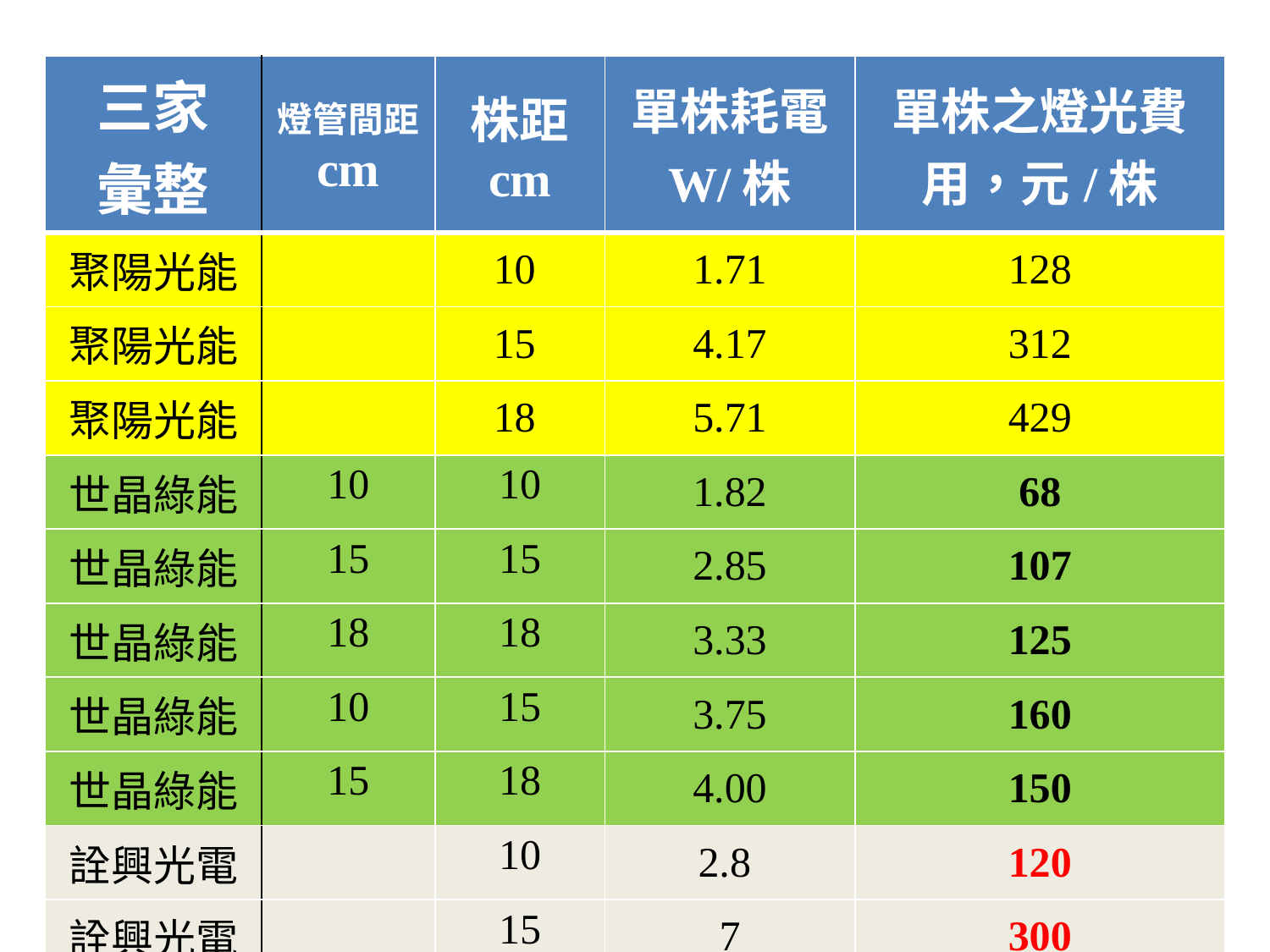

| 三家 彙整 | 燈管間距 cm | 株距 cm | 單株耗電 W/株 | 單株之燈光費用，元/株 |
| --- | --- | --- | --- | --- |
| 聚陽光能 |  | 10 | 1.71 | 128 |
| 聚陽光能 |  | 15 | 4.17 | 312 |
| 聚陽光能 |  | 18 | 5.71 | 429 |
| 世晶綠能 | 10 | 10 | 1.82 | 68 |
| 世晶綠能 | 15 | 15 | 2.85 | 107 |
| 世晶綠能 | 18 | 18 | 3.33 | 125 |
| 世晶綠能 | 10 | 15 | 3.75 | 160 |
| 世晶綠能 | 15 | 18 | 4.00 | 150 |
| 詮興光電 |  | 10 | 2.8 | 120 |
| 詮興光電 |  | 15 | 7 | 300 |
| 詮興光電 |  | 18 | 14 | 1600 |